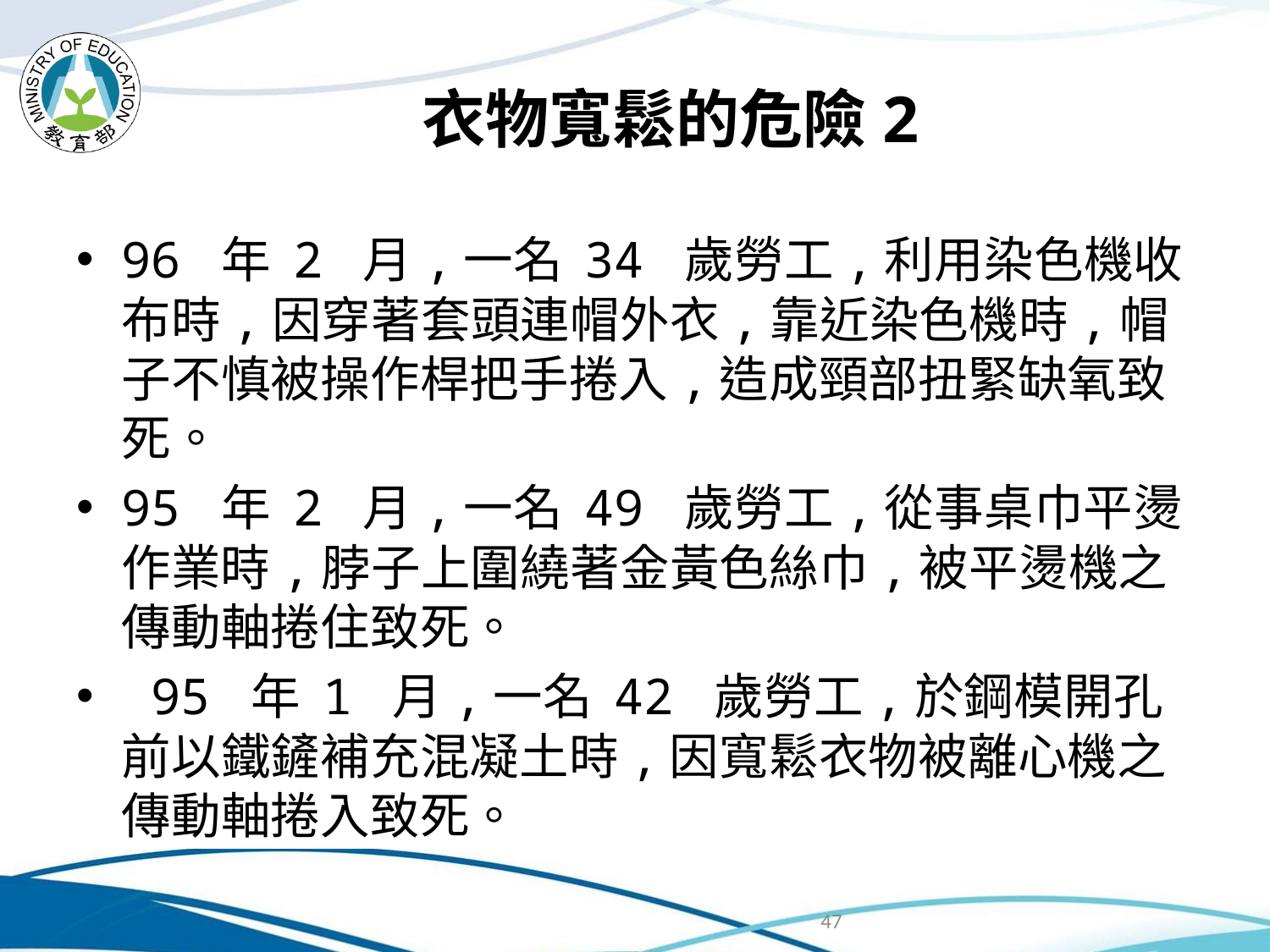

# 衣物寬鬆的危險2
96 年 2 月,一名 34 歲勞工,利用染色機收布時,因穿著套頭連帽外衣,靠近染色機時,帽子不慎被操作桿把手捲入,造成頸部扭緊缺氧致死。
95 年 2 月,一名 49 歲勞工,從事桌巾平燙作業時,脖子上圍繞著金黃色絲巾,被平燙機之傳動軸捲住致死。
 95 年 1 月,一名 42 歲勞工,於鋼模開孔前以鐵鏟補充混凝土時,因寬鬆衣物被離心機之傳動軸捲入致死。

47